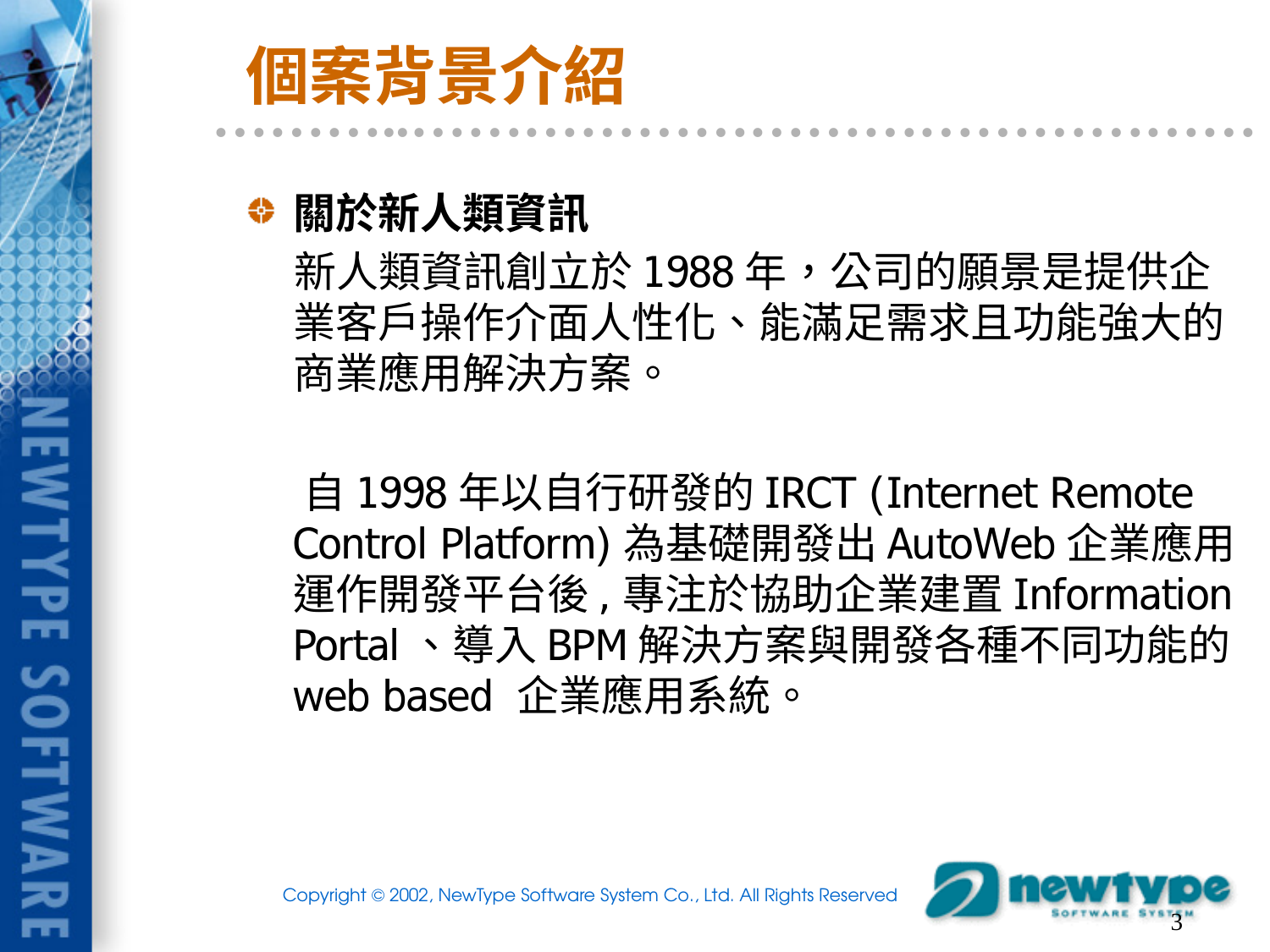

# 個案背景介紹
關於新人類資訊
    新人類資訊創立於1988年，公司的願景是提供企業客戶操作介面人性化、能滿足需求且功能強大的商業應用解決方案。

     自1998年以自行研發的IRCT (Internet Remote Control Platform)為基礎開發出AutoWeb企業應用運作開發平台後,專注於協助企業建置Information Portal、導入BPM解決方案與開發各種不同功能的web based 企業應用系統。
3